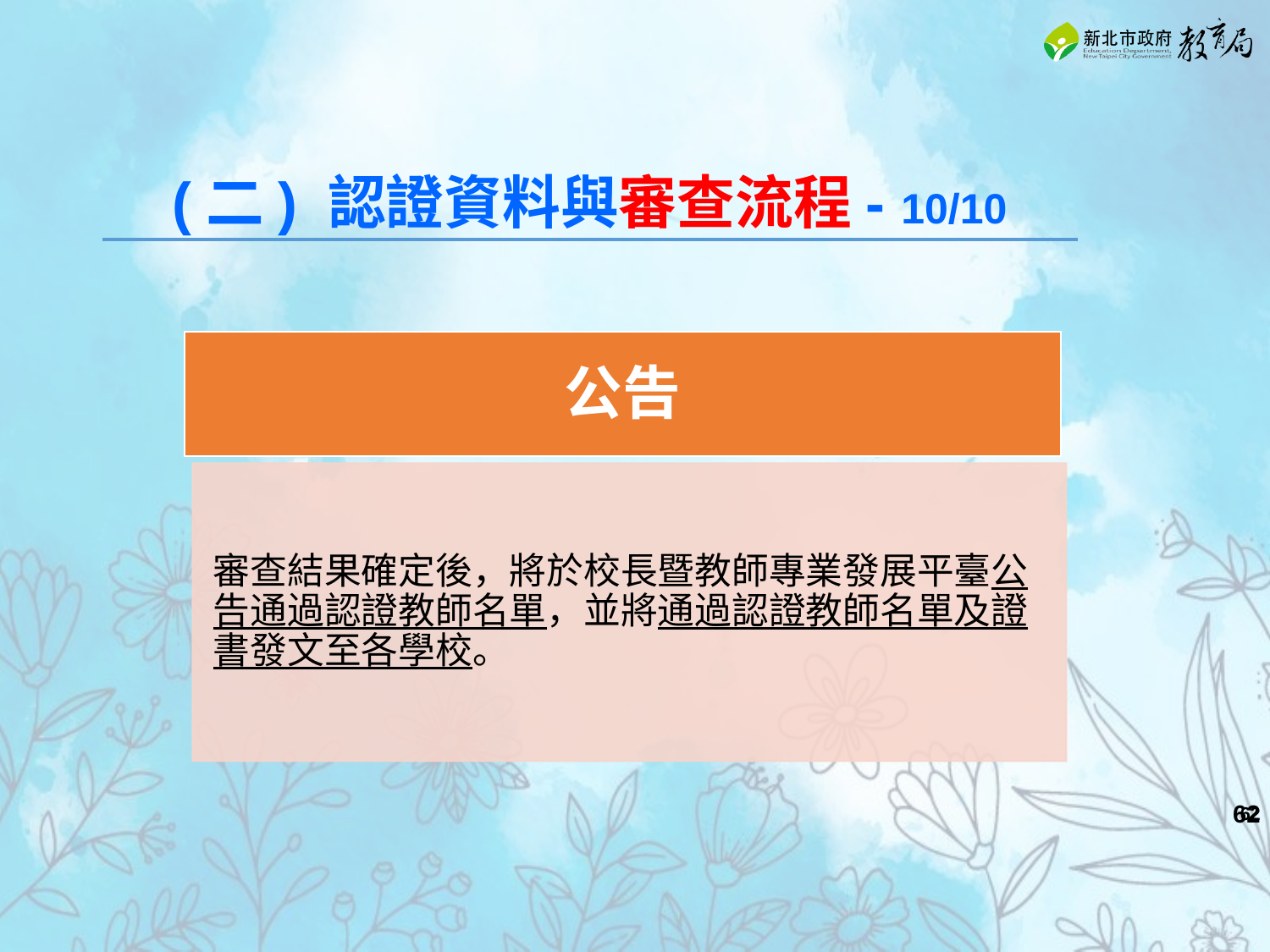

(二) 認證資料與審查流程- 10/10

公告

審查結果確定後，將於校長暨教師專業發展平臺公告通過認證教師名單，並將通過認證教師名單及證書發文至各學校。
62
62